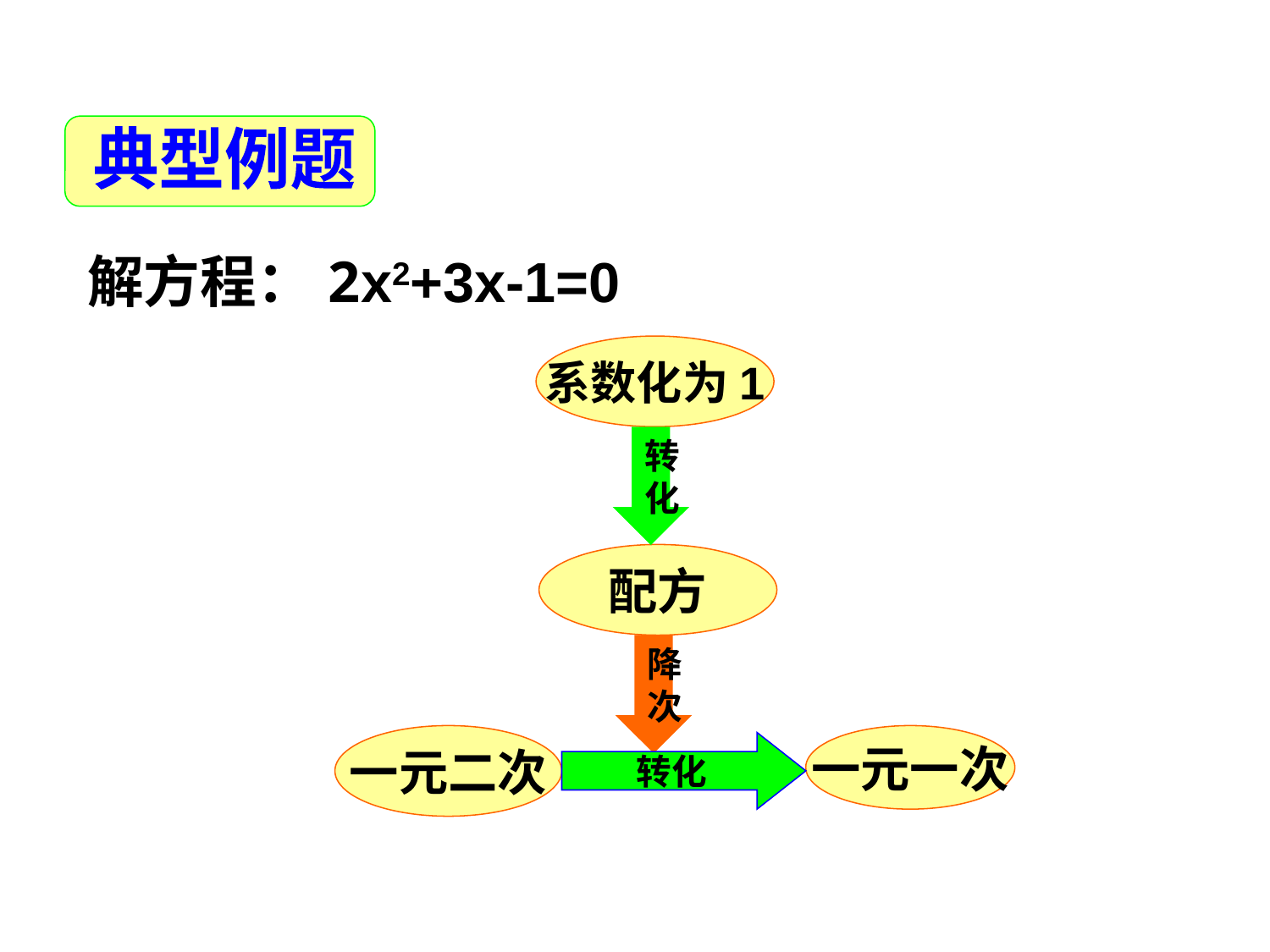

典型例题
解方程：2x2+3x-1=0
系数化为1
转化
配方

降次
一元二次
转化
一元一次